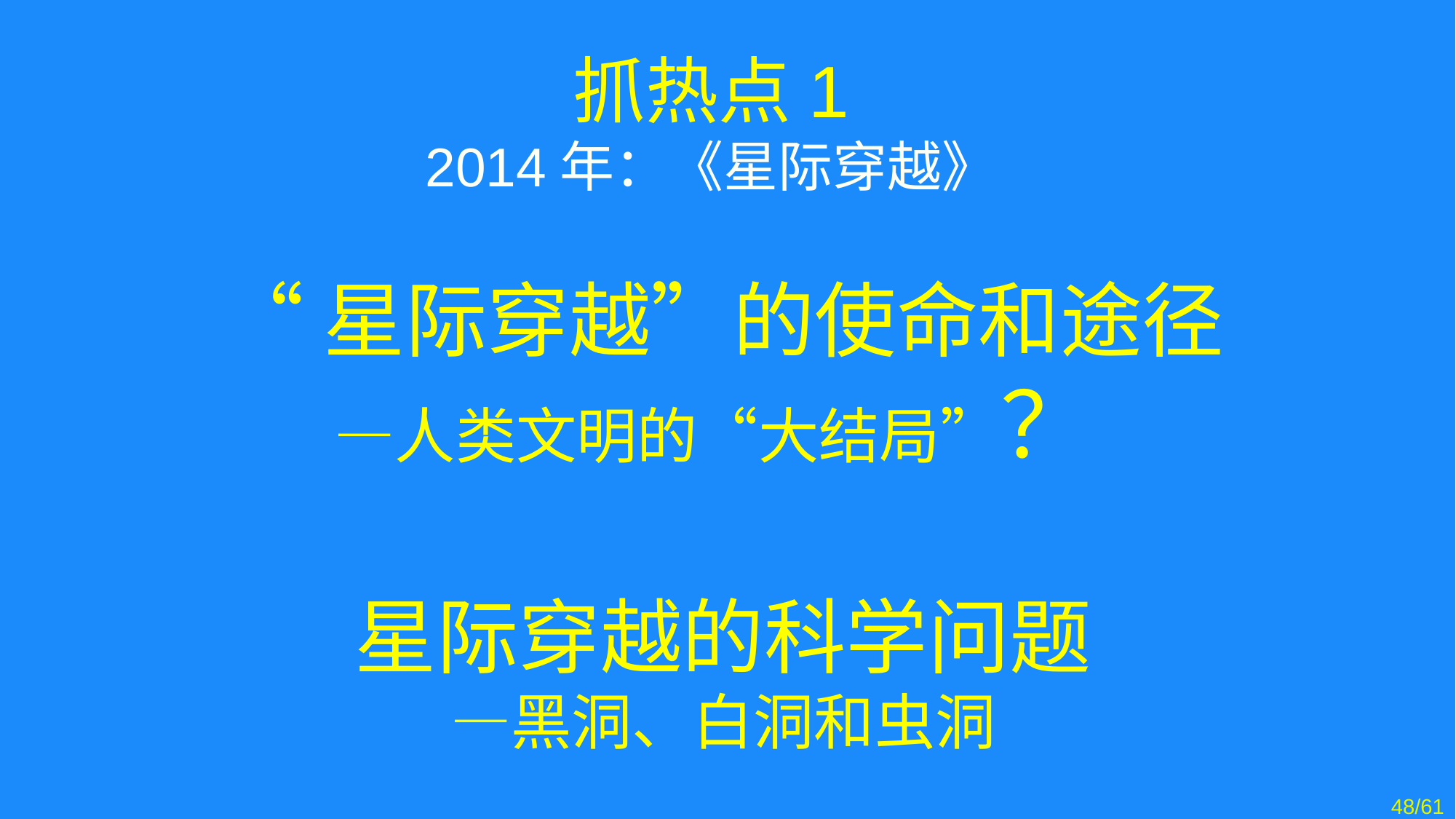

抓热点1
2014年：《星际穿越》
# “星际穿越”的使命和途径 —人类文明的“大结局”？ 星际穿越的科学问题 —黑洞、白洞和虫洞
48/61